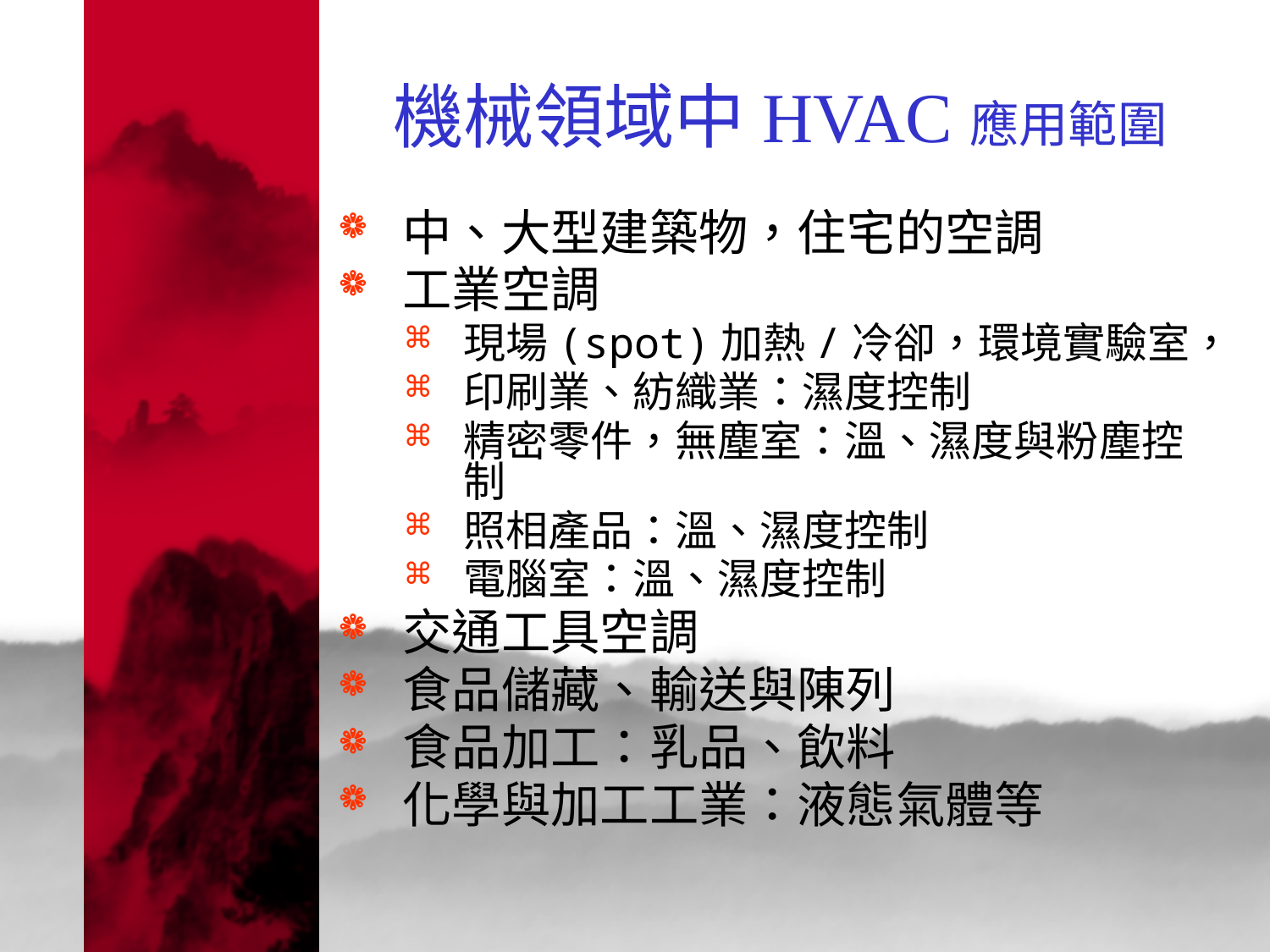

# 機械領域中HVAC應用範圍
中、大型建築物，住宅的空調
工業空調
現場(spot)加熱/冷卻，環境實驗室，
印刷業、紡織業：濕度控制
精密零件，無塵室：溫、濕度與粉塵控制
照相產品：溫、濕度控制
電腦室：溫、濕度控制
交通工具空調
食品儲藏、輸送與陳列
食品加工：乳品、飲料
化學與加工工業：液態氣體等